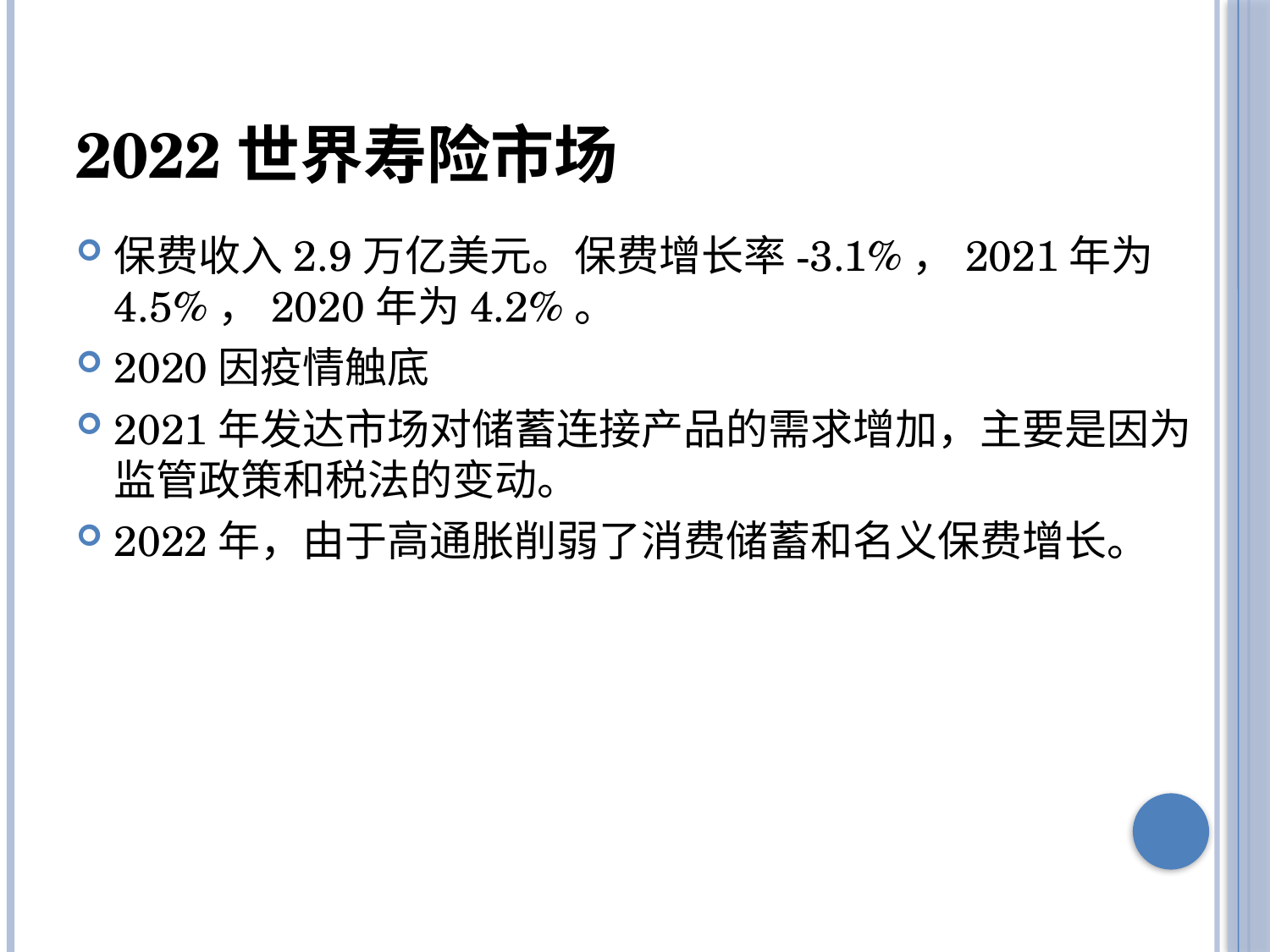

# 2022世界寿险市场
保费收入2.9万亿美元。保费增长率-3.1%，2021年为4.5%，2020年为4.2%。
2020因疫情触底
2021年发达市场对储蓄连接产品的需求增加，主要是因为监管政策和税法的变动。
2022年，由于高通胀削弱了消费储蓄和名义保费增长。